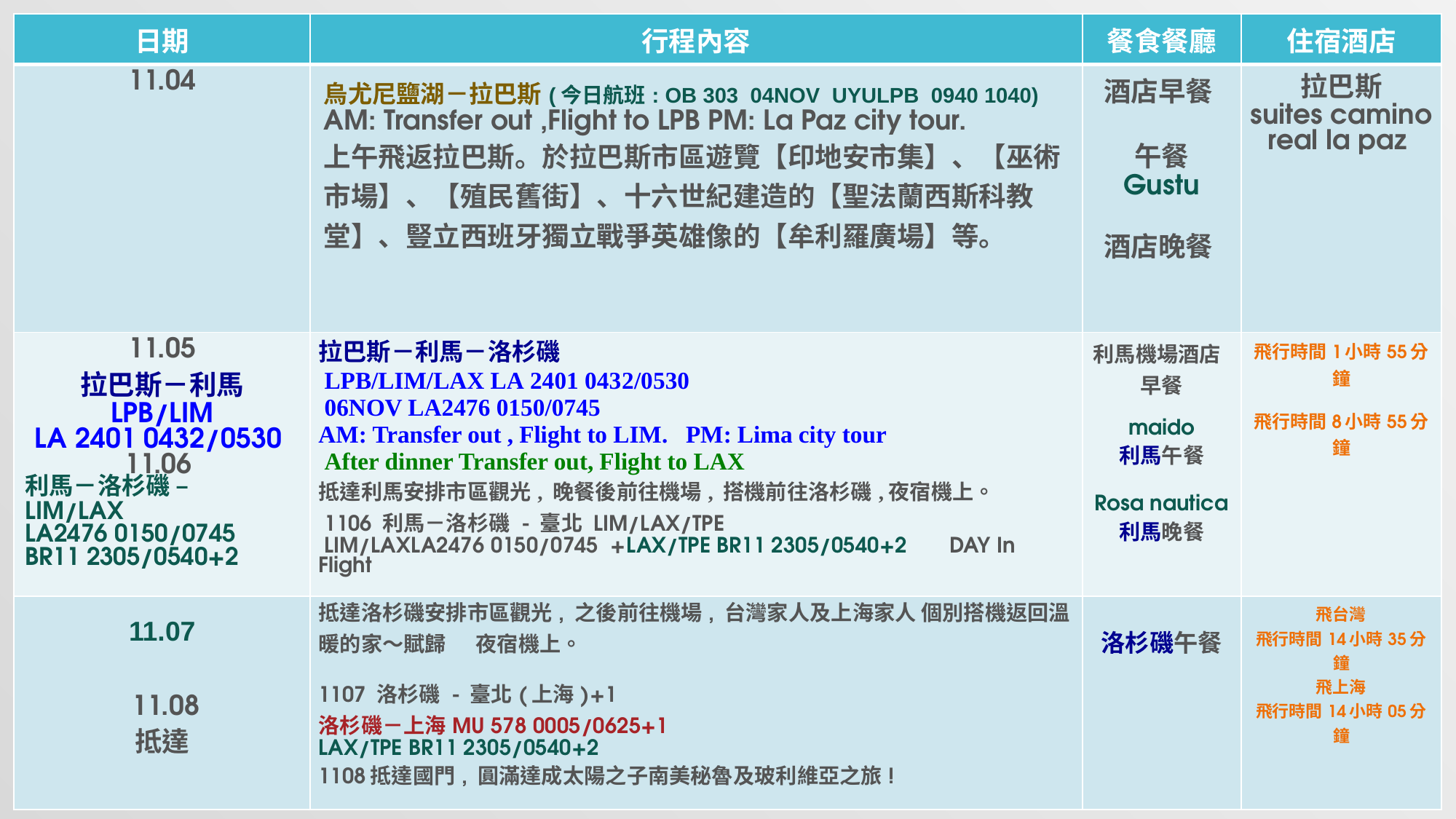

| 日期 | 行程內容 | 餐食餐廳 | 住宿酒店 |
| --- | --- | --- | --- |
| 11.04 | 烏尤尼鹽湖－拉巴斯(今日航班: OB 303  04NOV  UYULPB  0940 1040) AM: Transfer out ,Flight to LPB PM: La Paz city tour. 上午飛返拉巴斯。於拉巴斯市區遊覽【印地安市集】、【巫術市場】、【殖民舊街】、十六世紀建造的【聖法蘭西斯科教堂】、豎立西班牙獨立戰爭英雄像的【牟利羅廣場】等。 | 酒店早餐 午餐 Gustu 酒店晚餐 | 拉巴斯 suites camino real la paz |
| 11.05 拉巴斯－利馬 LPB/LIM LA 2401 0432/0530 11.06 利馬－洛杉磯 – LIM/LAX LA2476 0150/0745 BR11 2305/0540+2 | 拉巴斯－利馬－洛杉磯 LPB/LIM/LAX LA 2401 0432/0530 06NOV LA2476 0150/0745 AM: Transfer out , Flight to LIM. PM: Lima city tour After dinner Transfer out, Flight to LAX 抵達利馬安排市區觀光, 晚餐後前往機場, 搭機前往洛杉磯,夜宿機上。  1106 利馬－洛杉磯 - 臺北 LIM/LAX/TPE LIM/LAXLA2476 0150/0745  +LAX/TPE BR11 2305/0540+2 DAY In Flight | 利馬機場酒店 早餐 maido 利馬午餐 Rosa nautica 利馬晚餐 | 飛行時間1小時55分鐘 飛行時間8小時55分鐘 |
| 11.07   11.08 抵達 | 抵達洛杉磯安排市區觀光, 之後前往機場, 台灣家人及上海家人 個別搭機返回溫暖的家～賦歸 夜宿機上。     1107 洛杉磯 - 臺北(上海)+1 洛杉磯－上海MU 578 0005/0625+1 LAX/TPE BR11 2305/0540+2 1108抵達國門, 圓滿達成太陽之子南美秘魯及玻利維亞之旅! | 洛杉磯午餐 | 飛台灣 飛行時間14小時35分鐘 飛上海 飛行時間14小時05分鐘 |